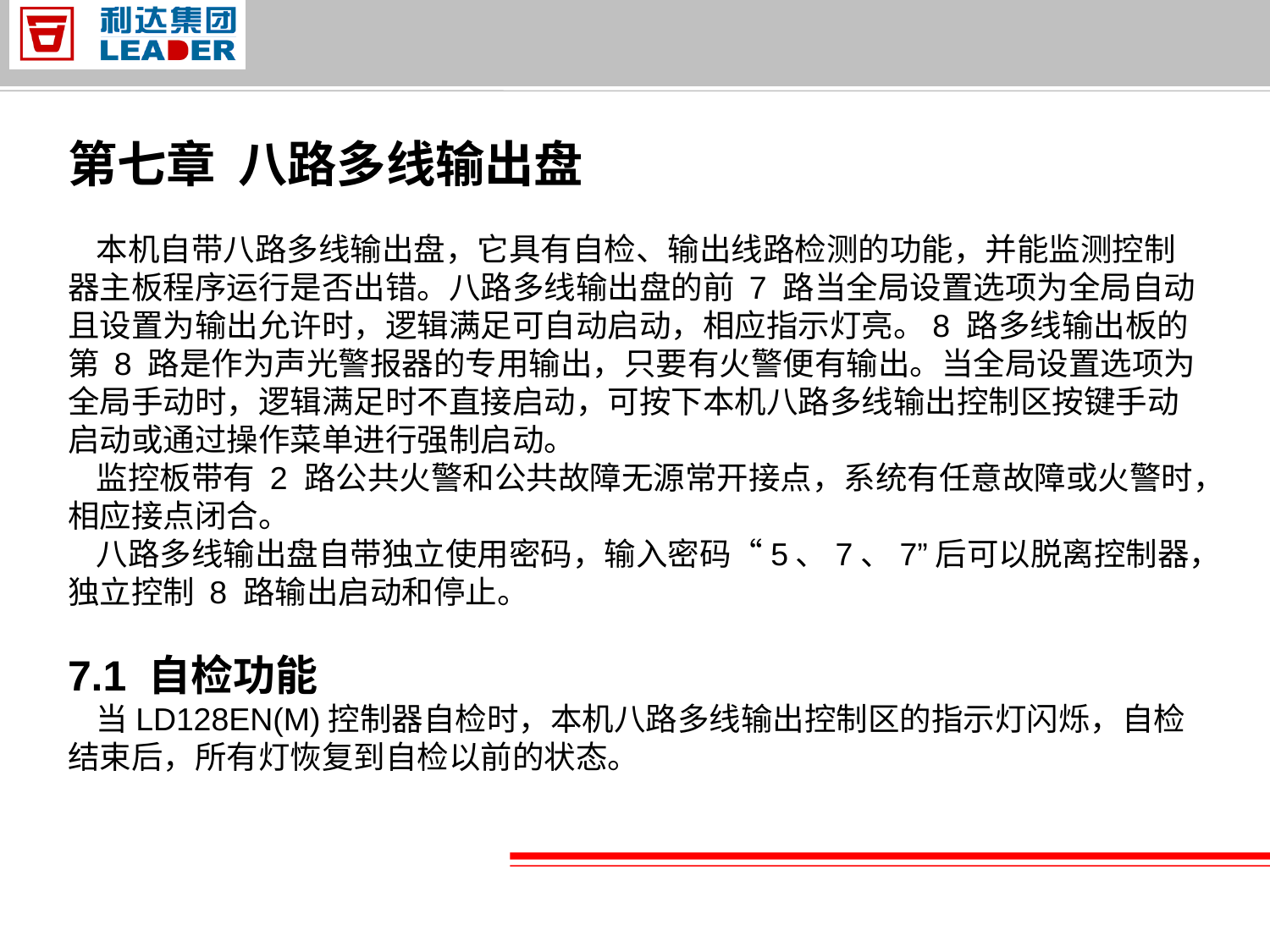

第七章  八路多线输出盘
    本机自带八路多线输出盘，它具有自检、输出线路检测的功能，并能监测控制器主板程序运行是否出错。八路多线输出盘的前 7 路当全局设置选项为全局自动且设置为输出允许时，逻辑满足可自动启动，相应指示灯亮。8 路多线输出板的第 8 路是作为声光警报器的专用输出，只要有火警便有输出。当全局设置选项为全局手动时，逻辑满足时不直接启动，可按下本机八路多线输出控制区按键手动启动或通过操作菜单进行强制启动。
    监控板带有 2 路公共火警和公共故障无源常开接点，系统有任意故障或火警时，相应接点闭合。
    八路多线输出盘自带独立使用密码，输入密码“5、7、7”后可以脱离控制器，独立控制 8 路输出启动和停止。
7.1 自检功能
    当LD128EN(M)控制器自检时，本机八路多线输出控制区的指示灯闪烁，自检结束后，所有灯恢复到自检以前的状态。